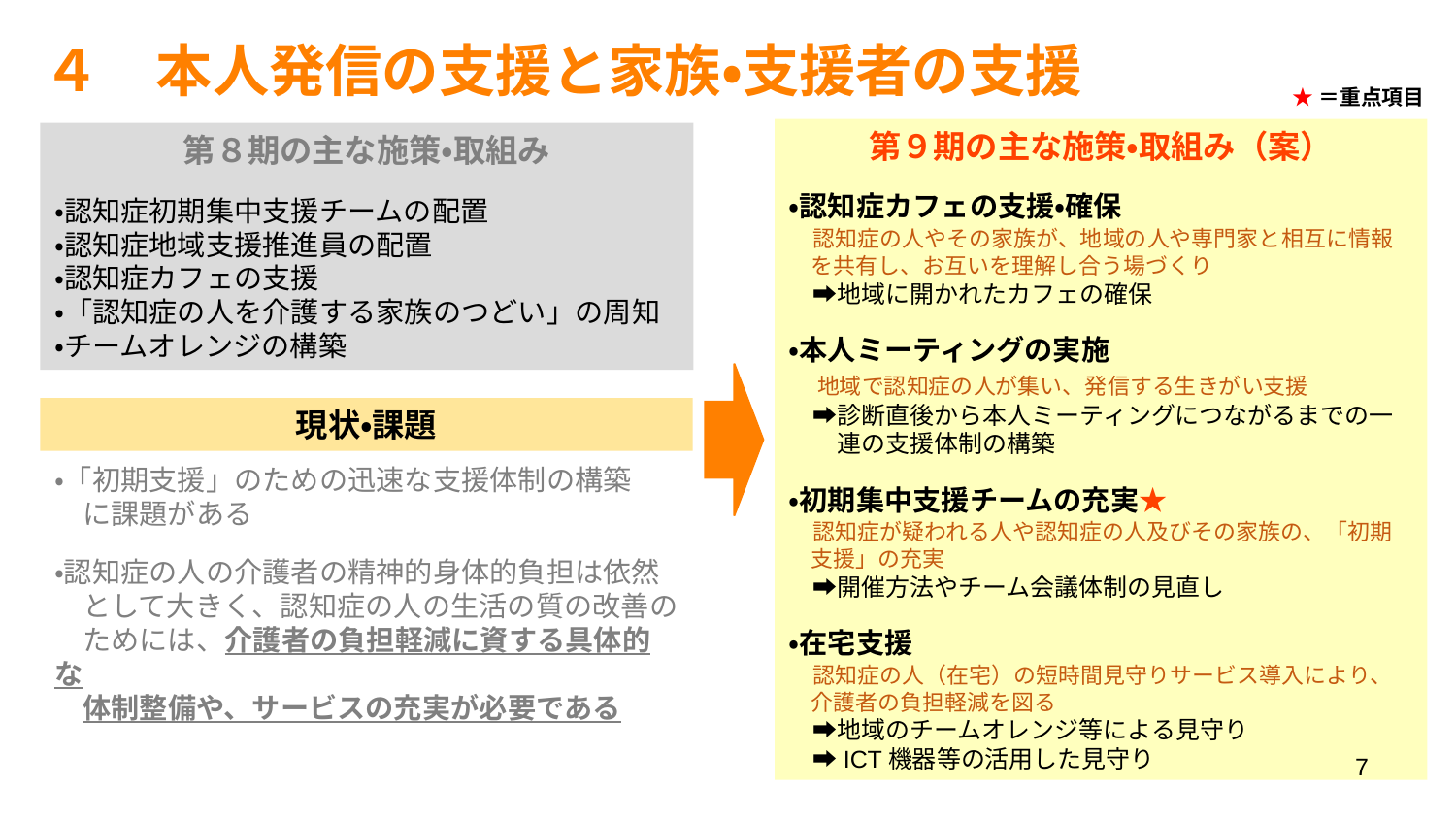

４　本人発信の支援と家族・支援者の支援
★＝重点項目
第９期の主な施策・取組み（案）

・認知症カフェの支援・確保
　認知症の人やその家族が、地域の人や専門家と相互に情報
　を共有し、お互いを理解し合う場づくり
　➡地域に開かれたカフェの確保

・本人ミーティングの実施
　地域で認知症の人が集い、発信する生きがい支援
　➡診断直後から本人ミーティングにつながるまでの一
　　連の支援体制の構築

・初期集中支援チームの充実★
　認知症が疑われる人や認知症の人及びその家族の、「初期
　支援」の充実
　➡開催方法やチーム会議体制の見直し

・在宅支援
　認知症の人（在宅）の短時間見守りサービス導入により、
　介護者の負担軽減を図る
　➡地域のチームオレンジ等による見守り
　➡ICT機器等の活用した見守り
第８期の主な施策・取組み

・認知症初期集中支援チームの配置
・認知症地域支援推進員の配置
・認知症カフェの支援
・「認知症の人を介護する家族のつどい」の周知
・チームオレンジの構築

現状・課題
・「初期支援」のための迅速な支援体制の構築
　に課題がある

・認知症の人の介護者の精神的身体的負担は依然
　として大きく、認知症の人の生活の質の改善の
　ためには、介護者の負担軽減に資する具体的な
　体制整備や、サービスの充実が必要である

7